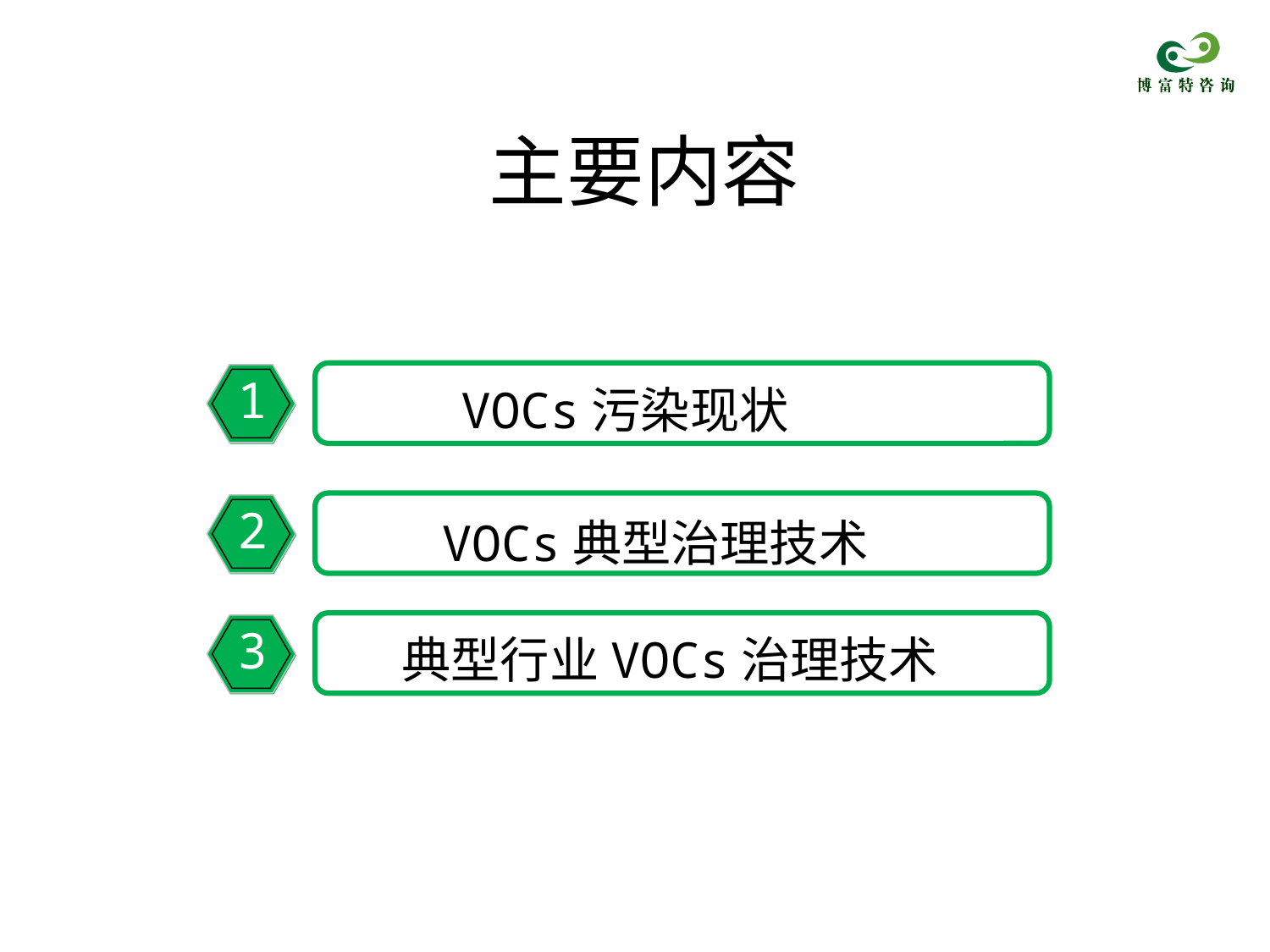

# 主要内容
1

VOCs污染现状

2

VOCs典型治理技术

3

典型行业VOCs治理技术
4
5